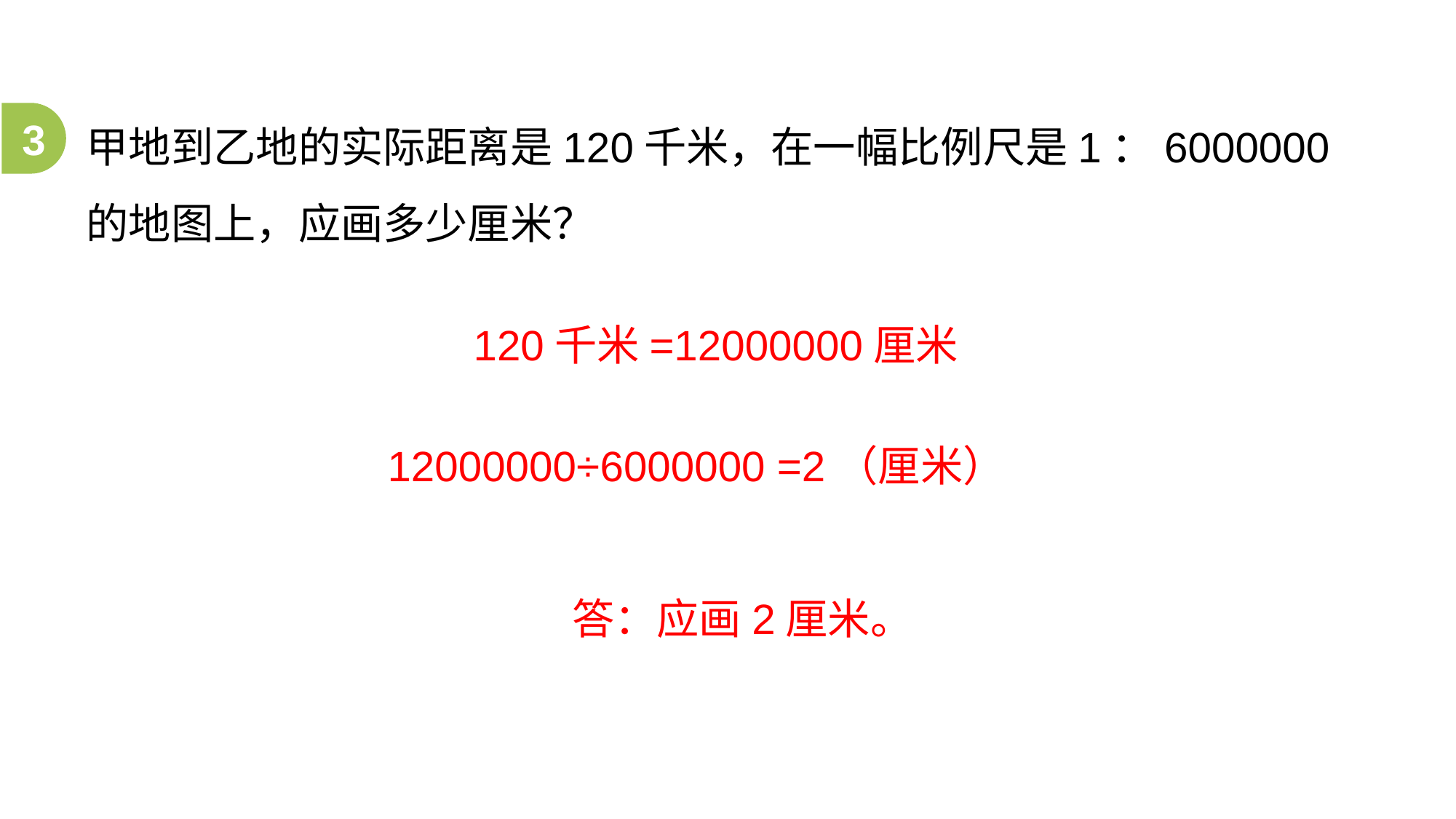

甲地到乙地的实际距离是120千米，在一幅比例尺是1：6000000的地图上，应画多少厘米？
3
120千米=12000000厘米
12000000÷6000000 =2（厘米）
答：应画2厘米。